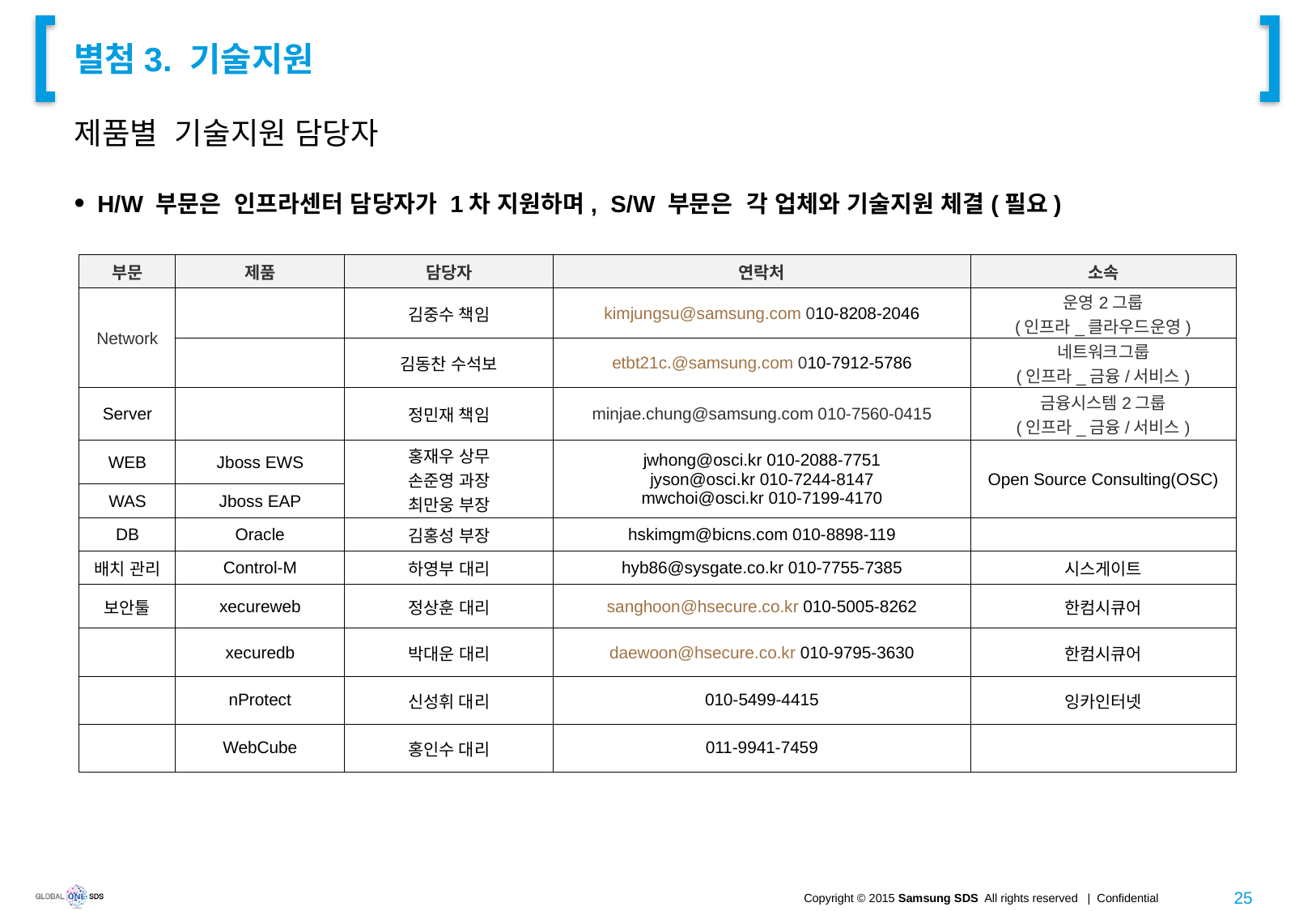

# 별첨3. 기술지원
제품별  기술지원 담당자
H/W 부문은  인프라센터 담당자가 1차 지원하며,  S/W 부문은  각 업체와 기술지원 체결(필요)
| 부문 | 제품 | 담당자 | 연락처 | 소속 |
| --- | --- | --- | --- | --- |
| Network |  | 김중수 책임 | kimjungsu@samsung.com 010-8208-2046 | 운영2그룹 (인프라\_클라우드운영) |
|  |  | 김동찬 수석보 | etbt21c.@samsung.com 010-7912-5786 | 네트워크그룹 (인프라\_금융/서비스) |
| Server |  | 정민재 책임 | minjae.chung@samsung.com 010-7560-0415 | 금융시스템2그룹 (인프라\_금융/서비스) |
| WEB | Jboss EWS | 홍재우 상무 손준영 과장 최만웅 부장 | jwhong@osci.kr 010-2088-7751 jyson@osci.kr 010-7244-8147 mwchoi@osci.kr 010-7199-4170 | Open Source Consulting(OSC) |
| WAS | Jboss EAP |  |  |  |
| DB | Oracle | 김홍성 부장 | hskimgm@bicns.com 010-8898-119 |  |
| 배치 관리 | Control-M | 하영부 대리 | hyb86@sysgate.co.kr 010-7755-7385 | 시스게이트 |
| 보안툴 | xecureweb | 정상훈 대리 | sanghoon@hsecure.co.kr 010-5005-8262 | 한컴시큐어 |
|  | xecuredb | 박대운 대리 | daewoon@hsecure.co.kr 010-9795-3630 | 한컴시큐어 |
|  | nProtect | 신성휘 대리 | 010-5499-4415 | 잉카인터넷 |
|  | WebCube | 홍인수 대리 | 011-9941-7459 |  |